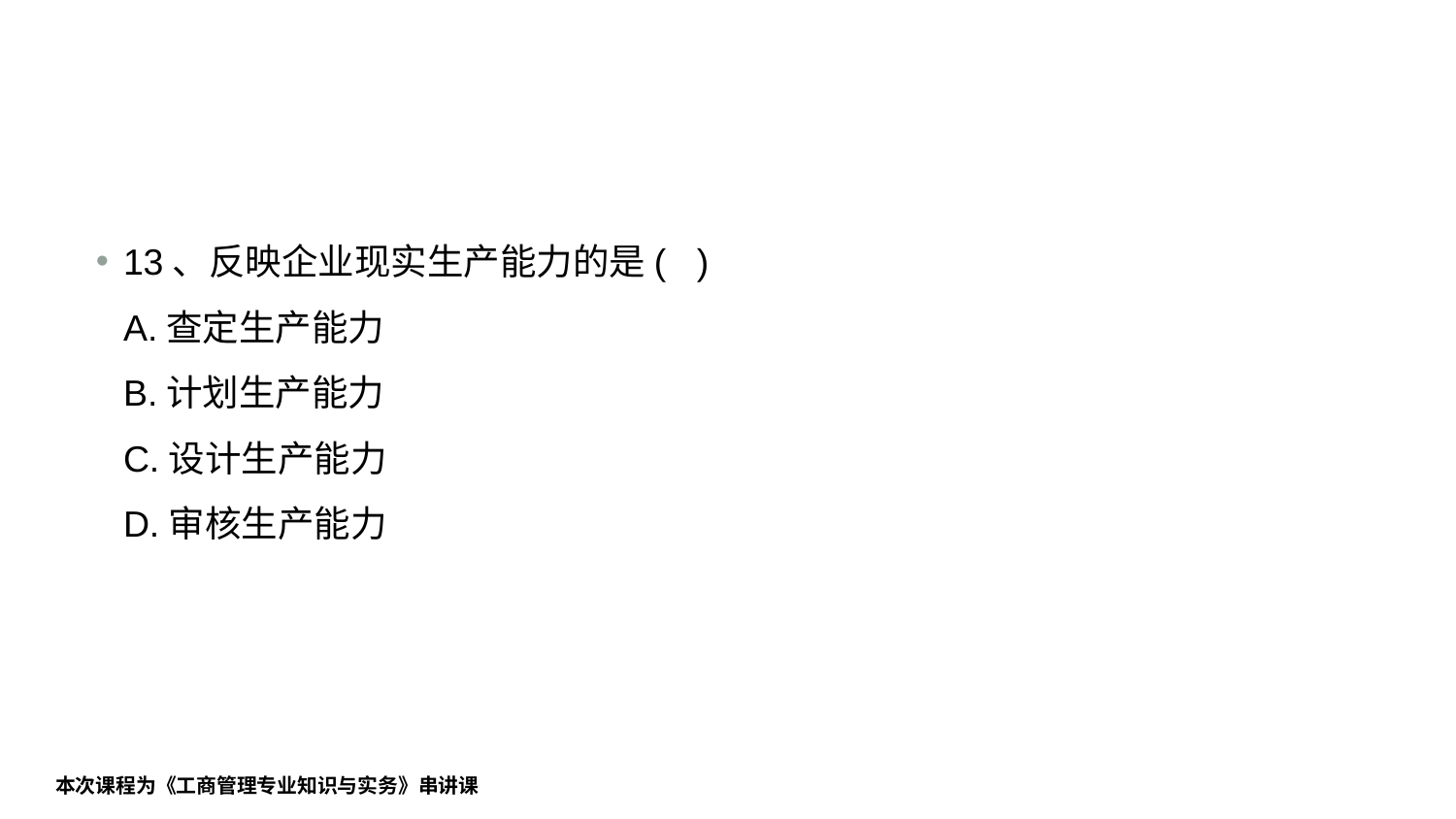

#

13、反映企业现实生产能力的是(   )
A.查定生产能力
B.计划生产能力
C.设计生产能力
D.审核生产能力